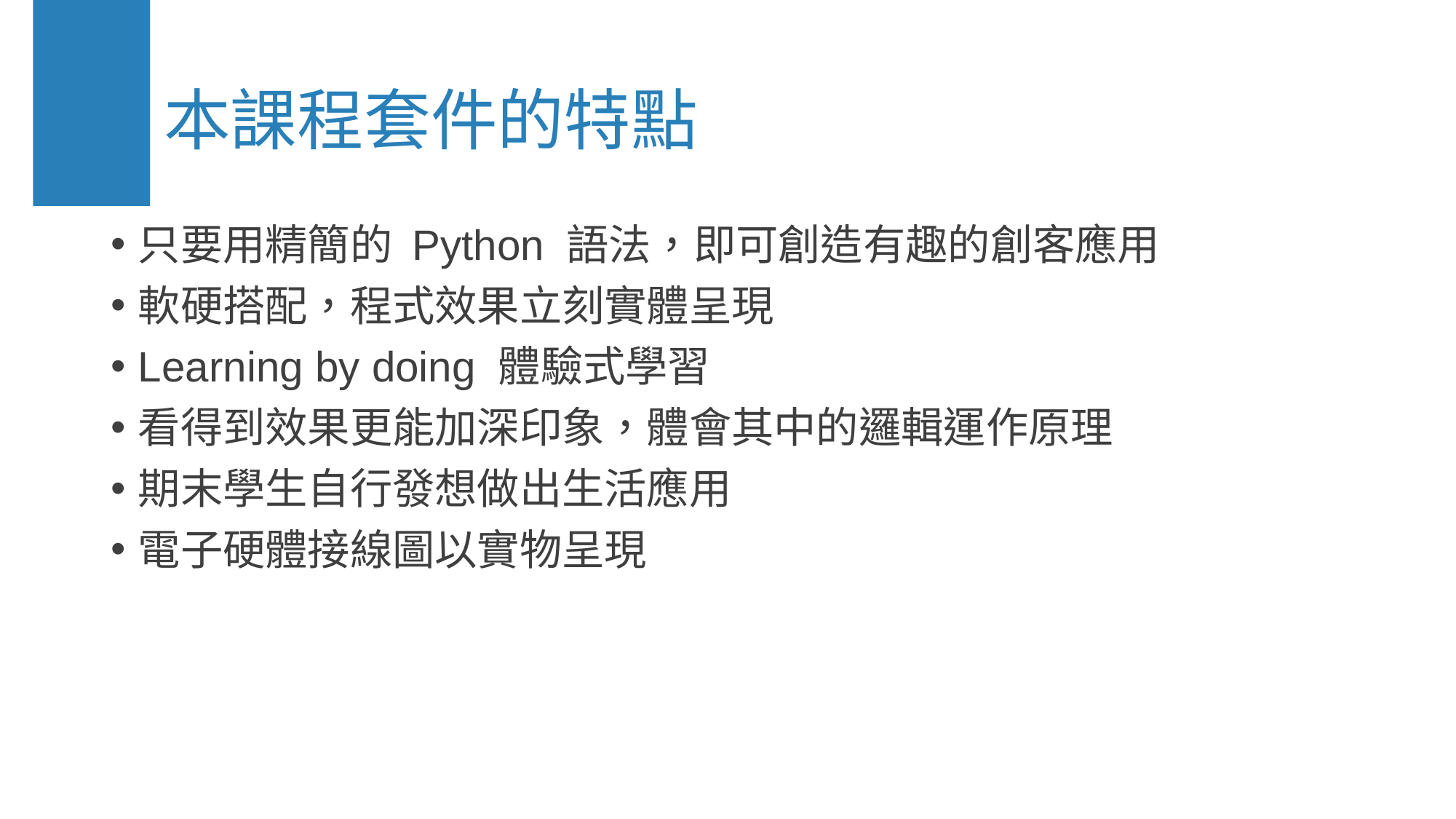

# 本課程套件的特點
只要用精簡的 Python 語法，即可創造有趣的創客應用
軟硬搭配，程式效果立刻實體呈現
Learning by doing 體驗式學習
看得到效果更能加深印象，體會其中的邏輯運作原理
期末學生自行發想做出生活應用
電子硬體接線圖以實物呈現